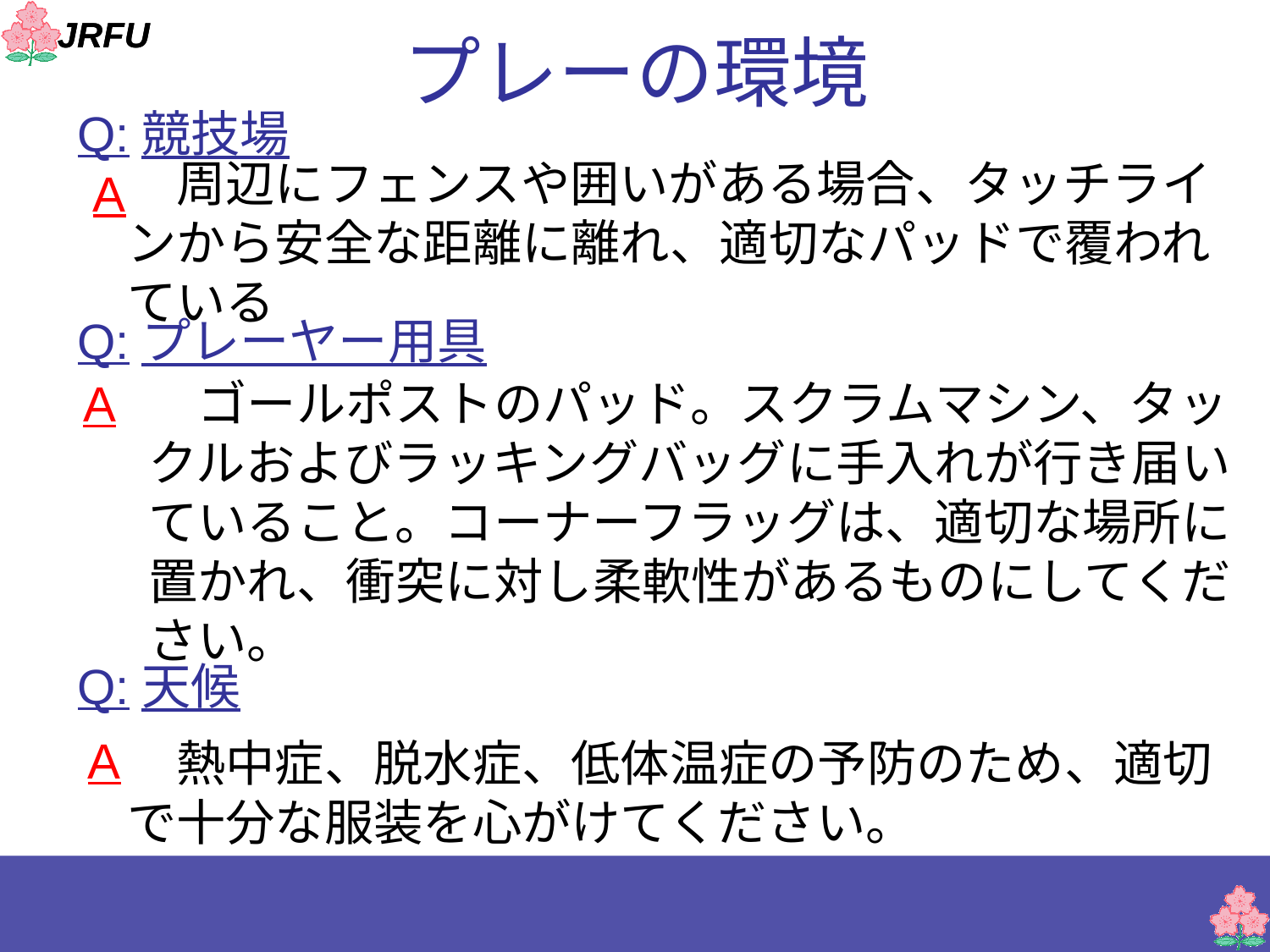

# プレーの環境
Q:競技場

Q:プレーヤー用具

Q:天候
　周辺にフェンスや囲いがある場合、タッチラインから安全な距離に離れ、適切なパッドで覆われている
A
A
　ゴールポストのパッド。スクラムマシン、タックルおよびラッキングバッグに手入れが行き届いていること。コーナーフラッグは、適切な場所に置かれ、衝突に対し柔軟性があるものにしてください。
A
　熱中症、脱水症、低体温症の予防のため、適切で十分な服装を心がけてください。